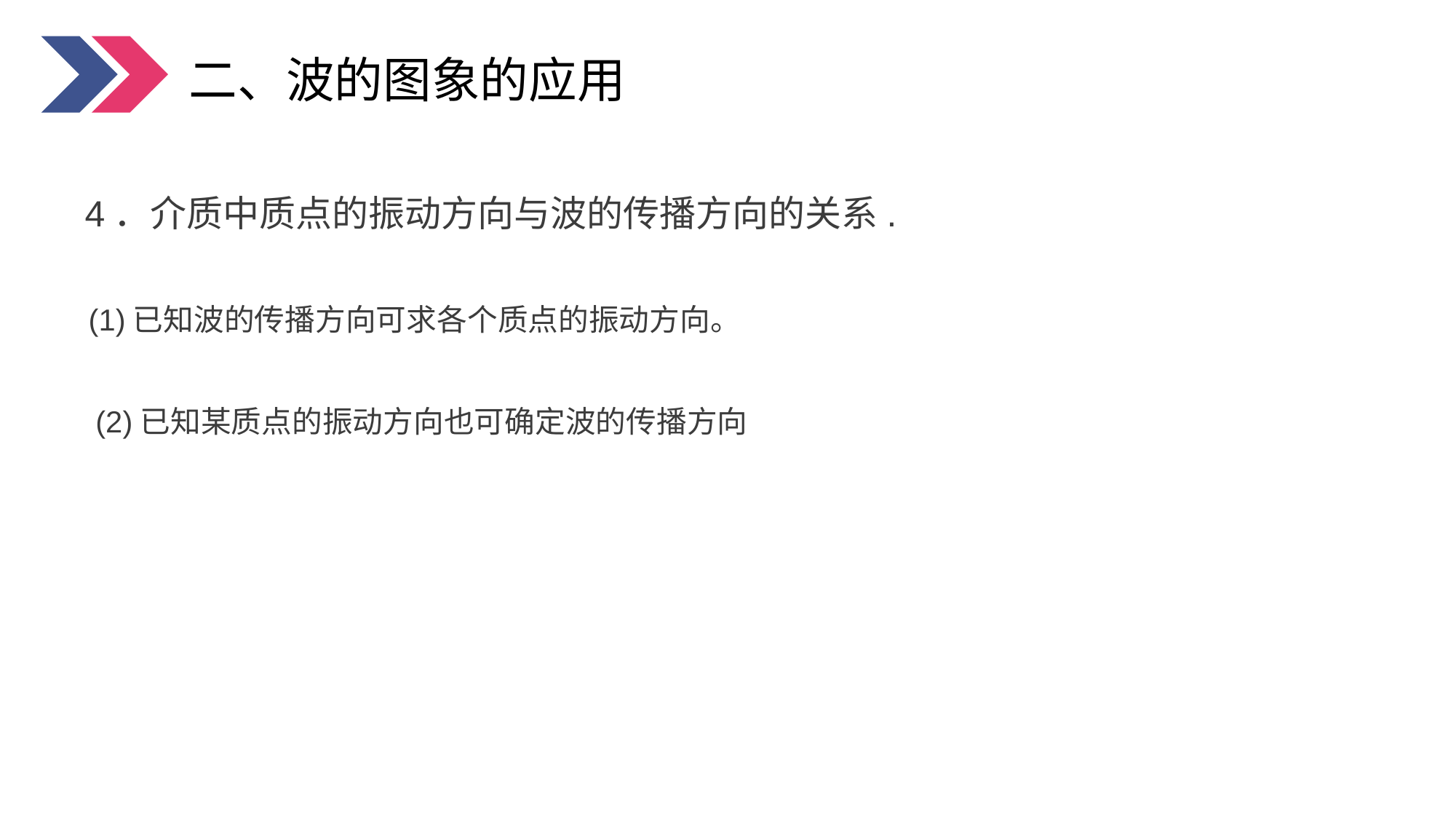

二、波的图象的应用
4．介质中质点的振动方向与波的传播方向的关系.
(1)已知波的传播方向可求各个质点的振动方向。
(2)已知某质点的振动方向也可确定波的传播方向